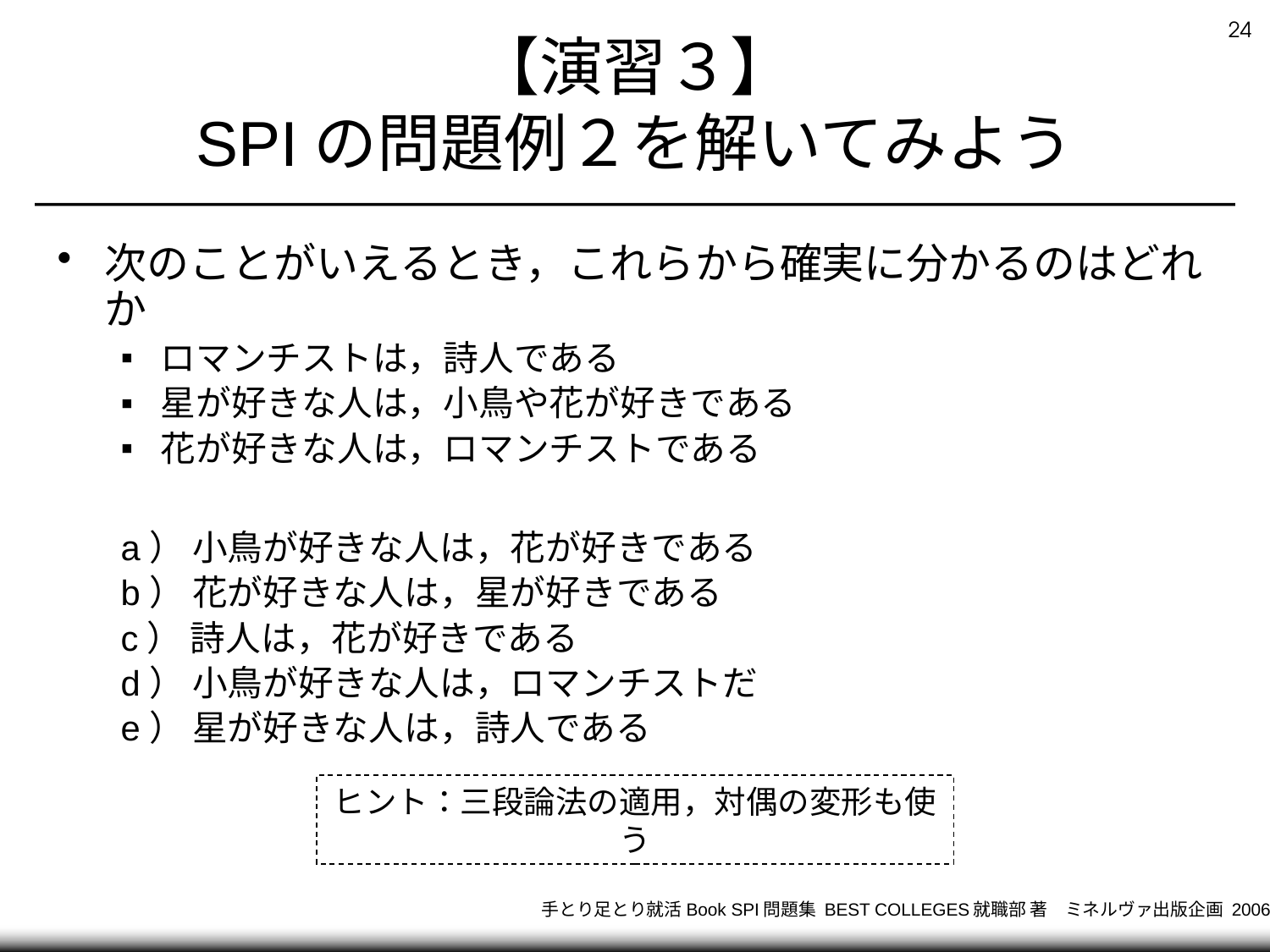

# 【演習３】 SPIの問題例２を解いてみよう
次のことがいえるとき，これらから確実に分かるのはどれか
ロマンチストは，詩人である
星が好きな人は，小鳥や花が好きである
花が好きな人は，ロマンチストである

a） 小鳥が好きな人は，花が好きである
b） 花が好きな人は，星が好きである
c） 詩人は，花が好きである
d） 小鳥が好きな人は，ロマンチストだ
e） 星が好きな人は，詩人である
ヒント：三段論法の適用，対偶の変形も使う
手とり足とり就活Book SPI問題集 BEST COLLEGES就職部 著　ミネルヴァ出版企画 2006